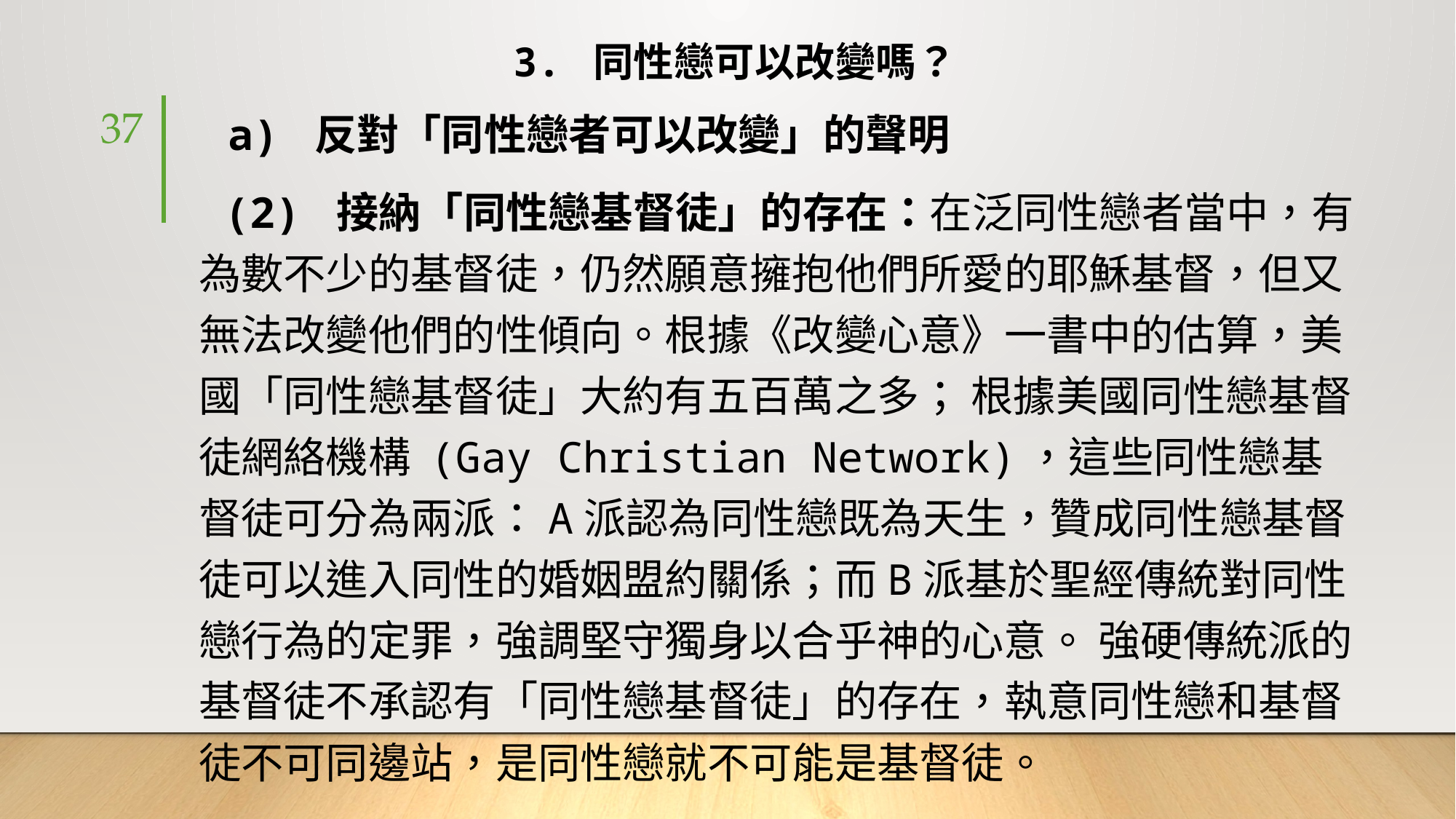

# 3. 同性戀可以改變嗎？
 a) 反對「同性戀者可以改變」的聲明
 (2) 接納「同性戀基督徒」的存在：在泛同性戀者當中，有為數不少的基督徒，仍然願意擁抱他們所愛的耶穌基督，但又無法改變他們的性傾向。根據《改變心意》一書中的估算，美國「同性戀基督徒」大約有五百萬之多； 根據美國同性戀基督徒網絡機構 (Gay Christian Network)，這些同性戀基督徒可分為兩派：A派認為同性戀既為天生，贊成同性戀基督徒可以進入同性的婚姻盟約關係；而B派基於聖經傳統對同性戀行為的定罪，強調堅守獨身以合乎神的心意。 強硬傳統派的基督徒不承認有「同性戀基督徒」的存在，執意同性戀和基督徒不可同邊站，是同性戀就不可能是基督徒。

37